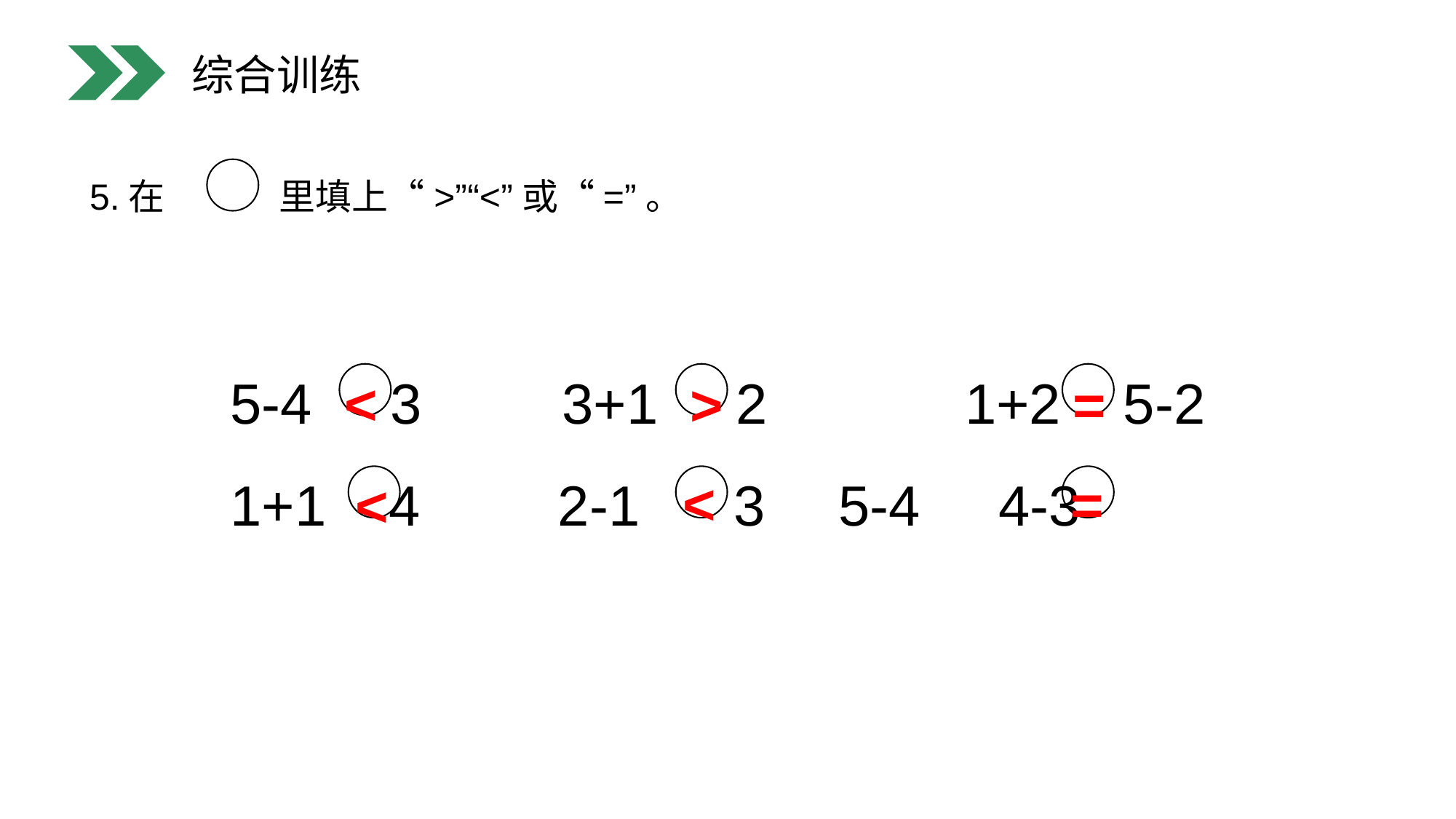

综合训练
5.在              里填上“>”“<”或“=”。

5-4     3　　3+1     2　　　1+2    5-2
1+1    4	       2-1      3	    5-4     4-3
<
>
=

<
=
<